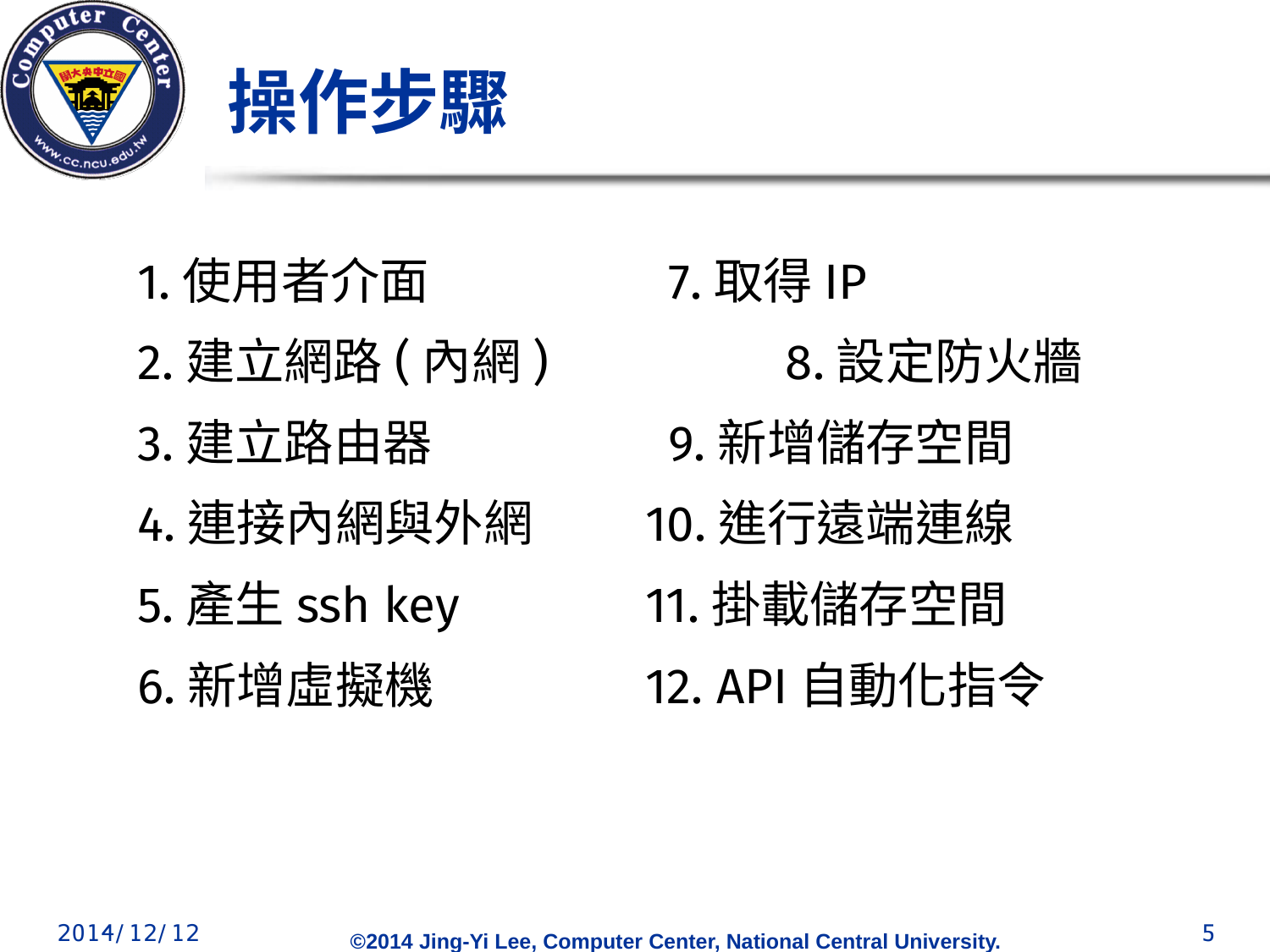

# 操作步驟
1.使用者介面		 7.取得IP
2.建立網路(內網)	 	 8.設定防火牆
3.建立路由器		 9.新增儲存空間
4.連接內網與外網	10.進行遠端連線
5.產生ssh key		11.掛載儲存空間
6.新增虛擬機		12. API自動化指令

2014/12/12
5